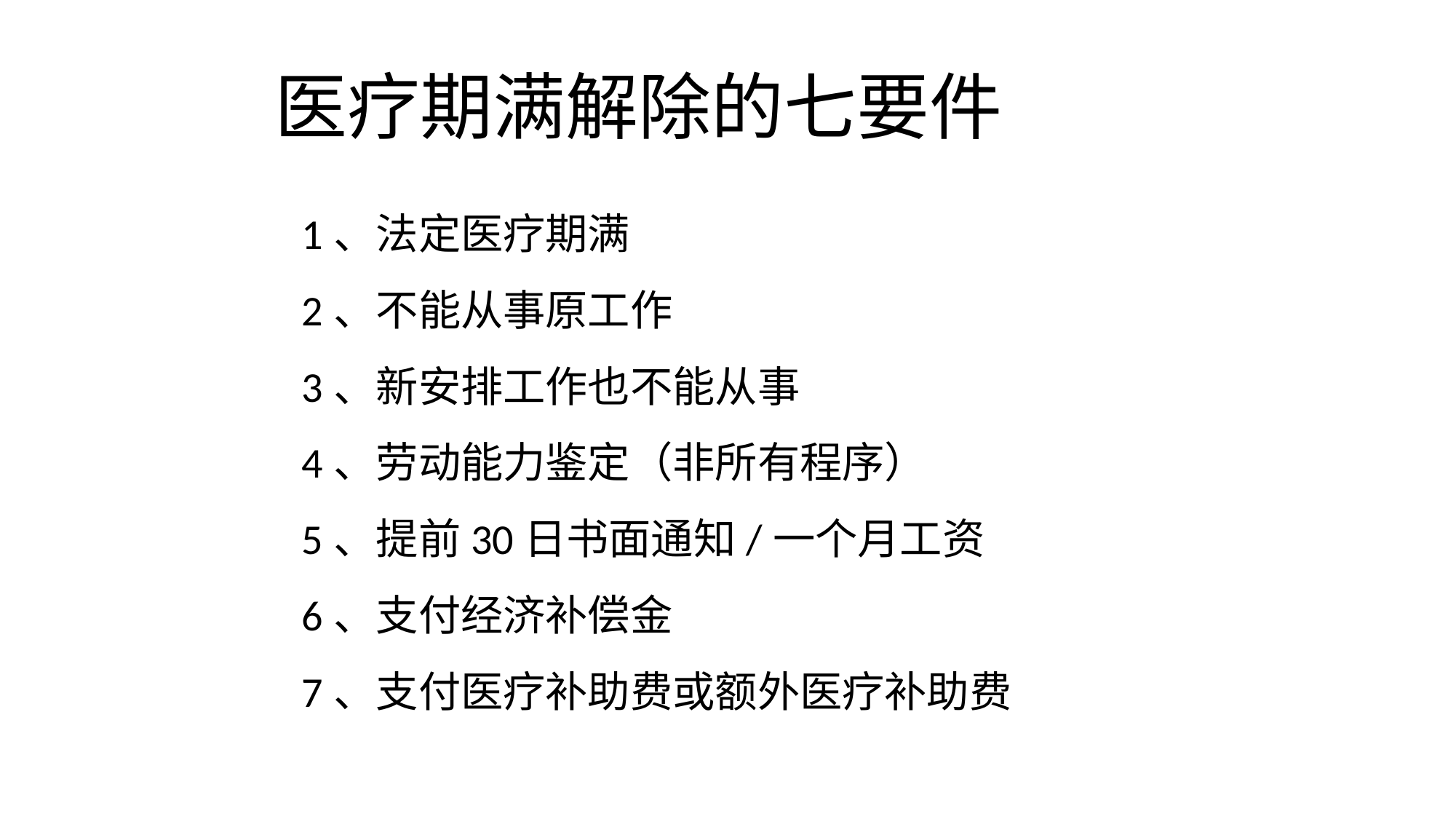

# 医疗期满解除的七要件
1、法定医疗期满
2、不能从事原工作
3、新安排工作也不能从事
4、劳动能力鉴定（非所有程序）
5、提前30日书面通知/一个月工资
6、支付经济补偿金
7、支付医疗补助费或额外医疗补助费